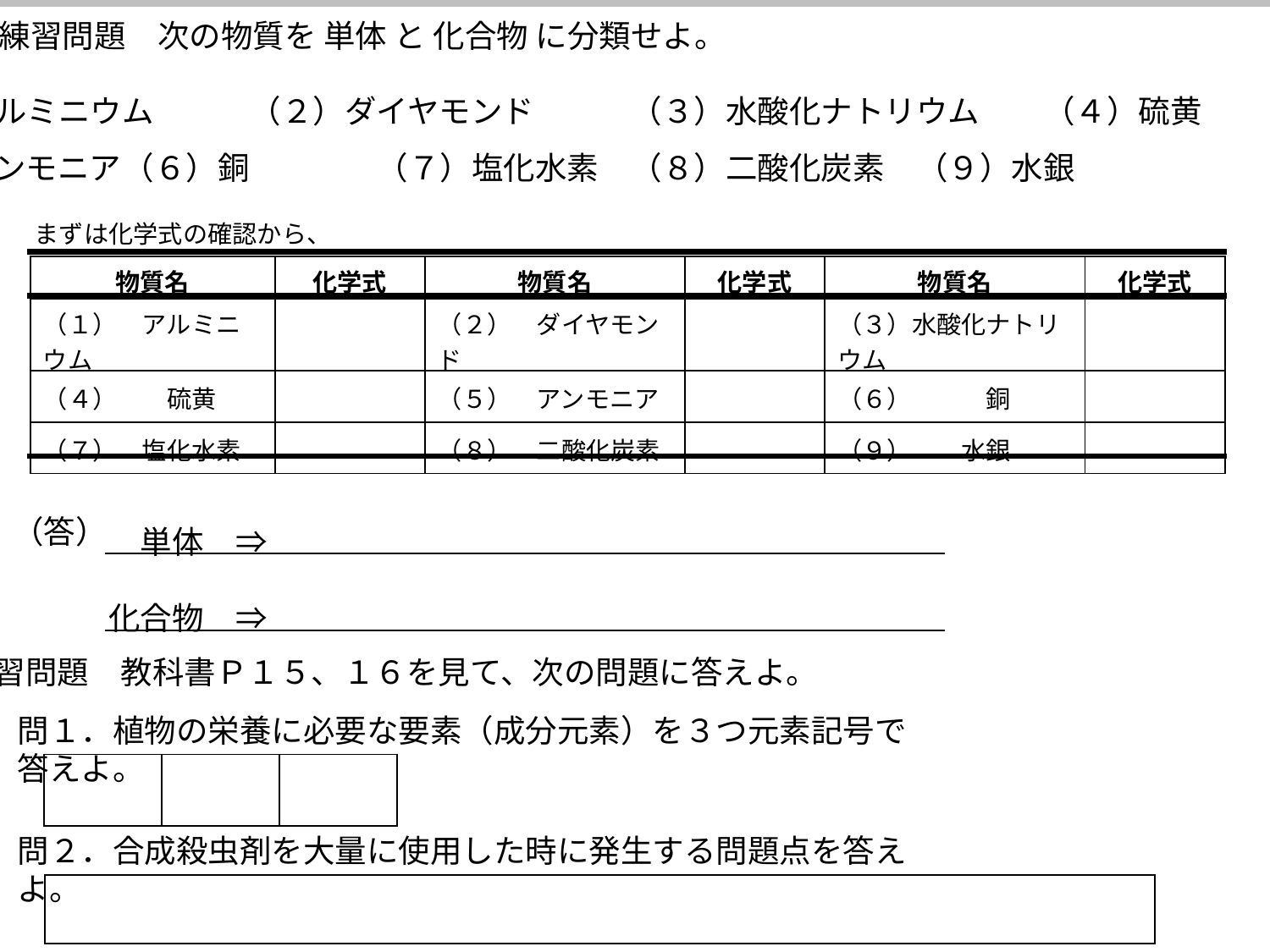

練習問題　次の物質を 単体 と 化合物 に分類せよ。
（１）アルミニウム	（２）ダイヤモンド	（３）水酸化ナトリウム　　（４）硫黄
（５）アンモニア	（６）銅　	（７）塩化水素	（８）二酸化炭素　（９）水銀
まずは化学式の確認から、
| 物質名 | 化学式 | 物質名 | 化学式 | 物質名 | 化学式 |
| --- | --- | --- | --- | --- | --- |
| （１）　アルミニウム |  | （２）　ダイヤモンド |  | （３）水酸化ナトリウム |  |
| （４）　　硫黄 |  | （５）　アンモニア |  | （６）　　　銅 |  |
| （７）　塩化水素 |  | （８）　二酸化炭素 |  | （９）　　水銀 |  |
　単体	⇒
化合物	⇒
（答）
演習問題　教科書Ｐ１５、１６を見て、次の問題に答えよ。
問１．植物の栄養に必要な要素（成分元素）を３つ元素記号で答えよ。
|  |  |  |
| --- | --- | --- |
問２．合成殺虫剤を大量に使用した時に発生する問題点を答えよ。
|  |
| --- |